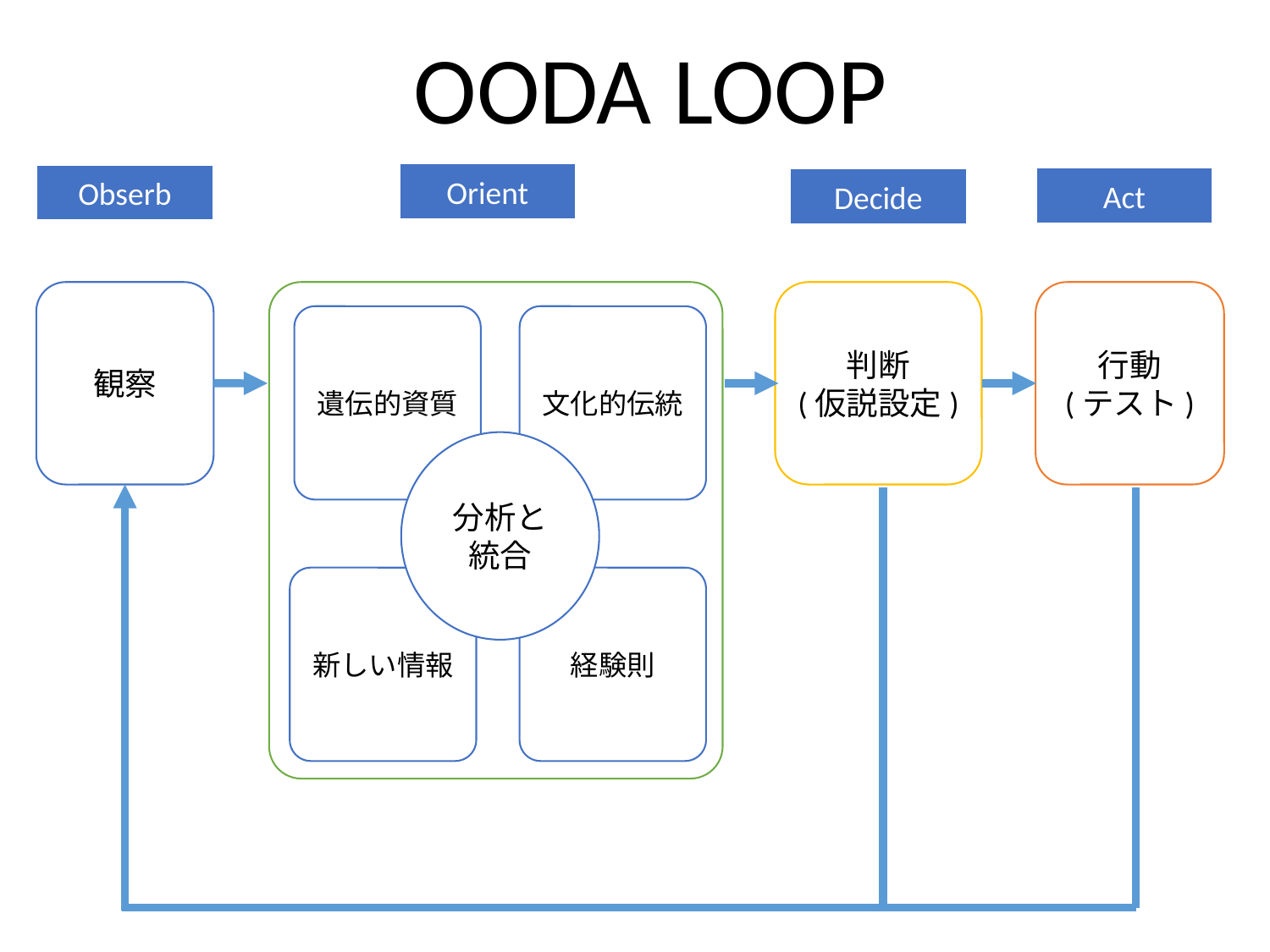

OODA LOOP
Orient
Obserb
Act
Decide

行動
(テスト)
判断
(仮説設定)
観察
遺伝的資質
文化的伝統
分析と
統合
新しい情報
経験則